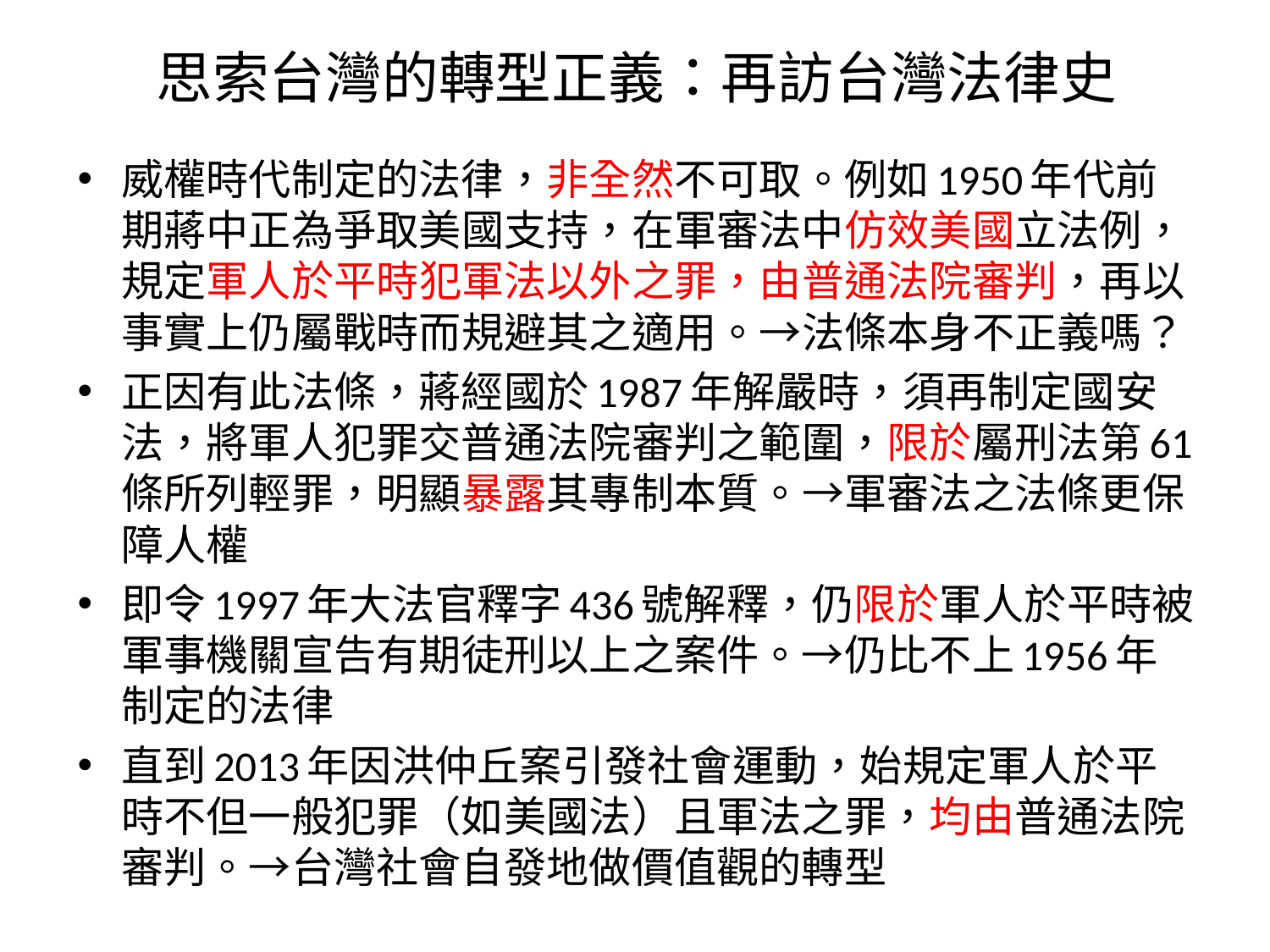

# 思索台灣的轉型正義：再訪台灣法律史
威權時代制定的法律，非全然不可取。例如1950年代前期蔣中正為爭取美國支持，在軍審法中仿效美國立法例，規定軍人於平時犯軍法以外之罪，由普通法院審判，再以事實上仍屬戰時而規避其之適用。→法條本身不正義嗎？
正因有此法條，蔣經國於1987年解嚴時，須再制定國安法，將軍人犯罪交普通法院審判之範圍，限於屬刑法第61條所列輕罪，明顯暴露其專制本質。→軍審法之法條更保障人權
即令1997年大法官釋字436號解釋，仍限於軍人於平時被軍事機關宣告有期徒刑以上之案件。→仍比不上1956年制定的法律
直到2013年因洪仲丘案引發社會運動，始規定軍人於平時不但一般犯罪（如美國法）且軍法之罪，均由普通法院審判。→台灣社會自發地做價值觀的轉型